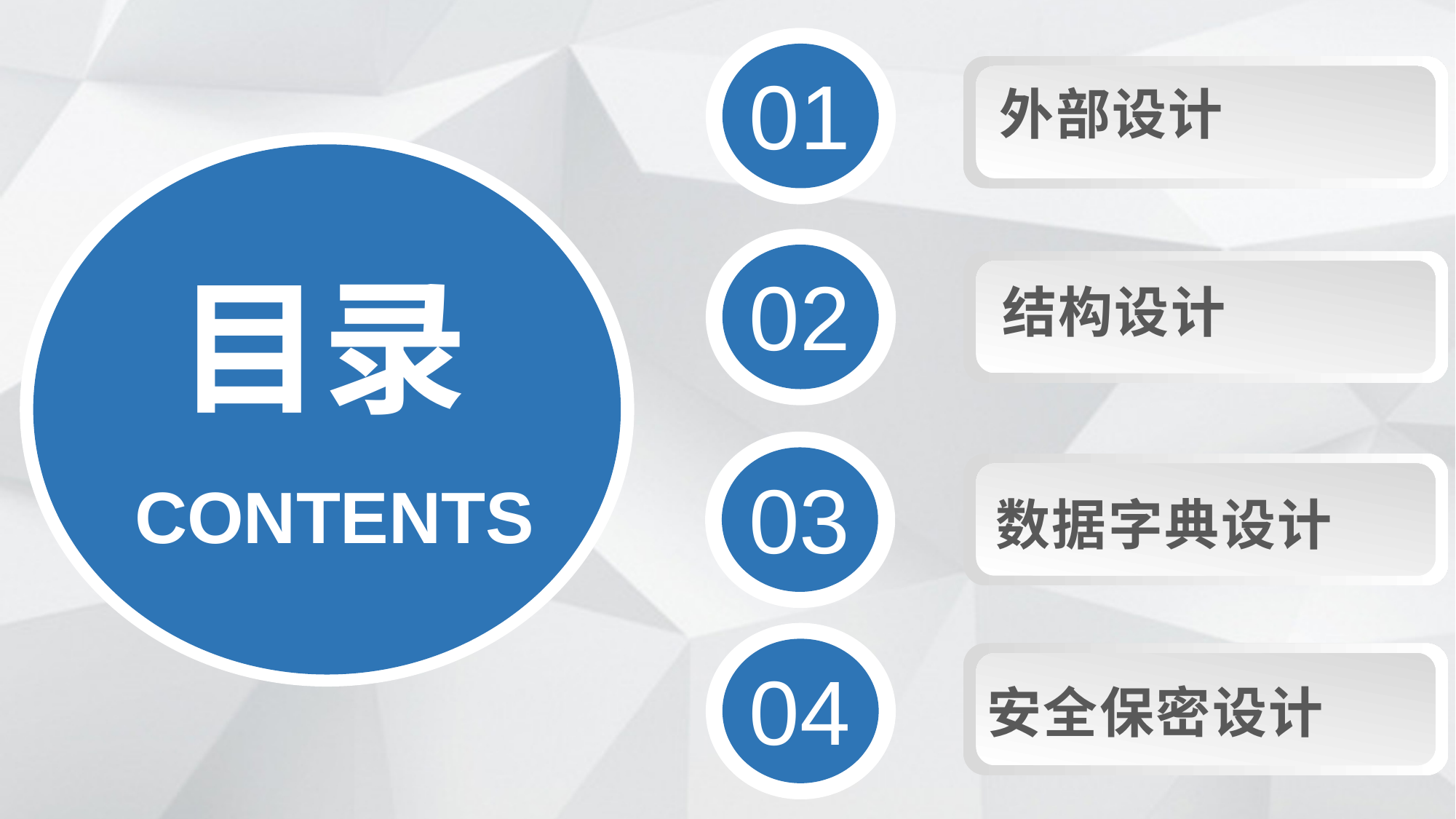

01

外部设计

02
目录

结构设计

03

CONTENTS
数据字典设计

04

安全保密设计